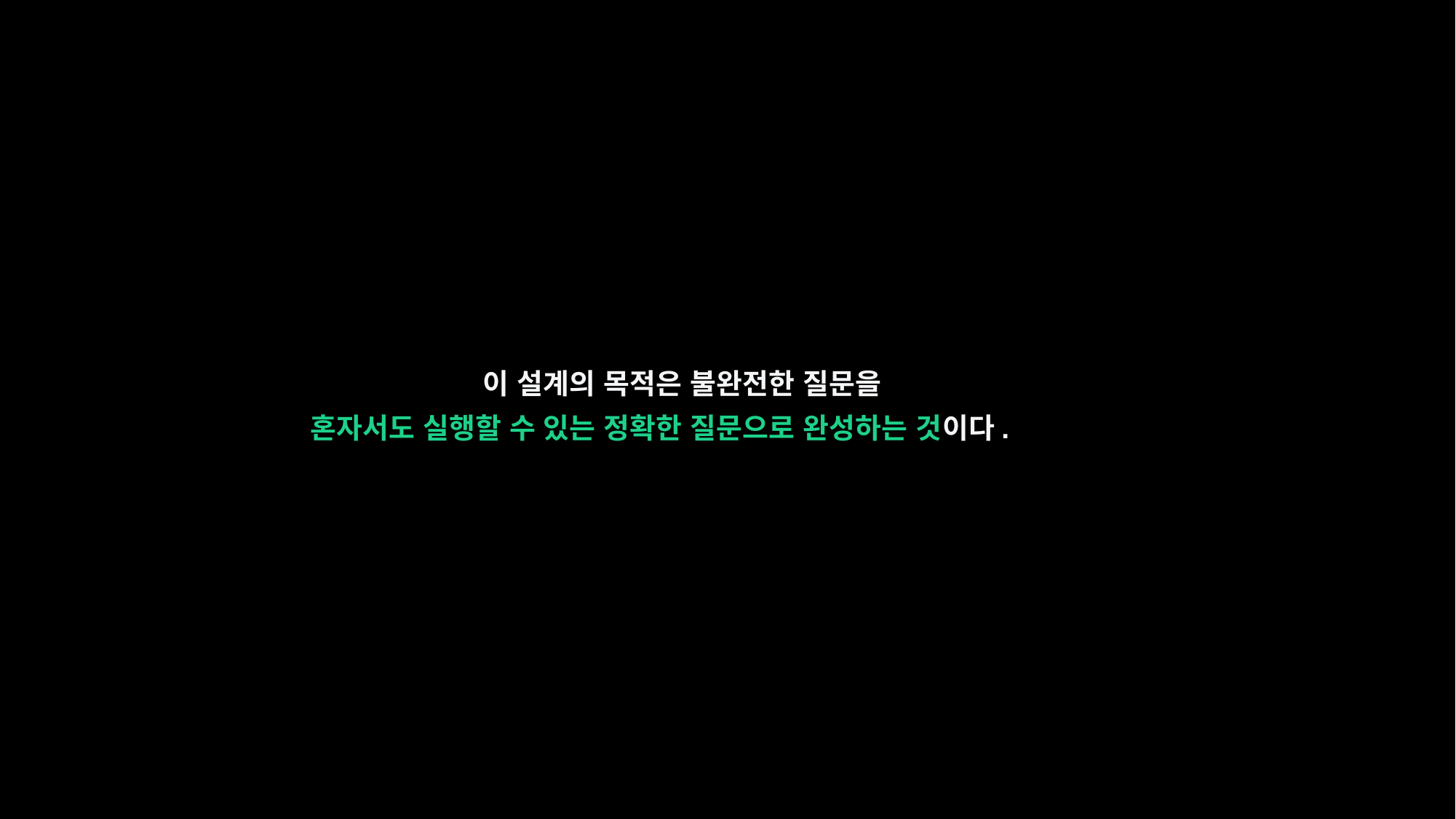

이 설계의 목적은 불완전한 질문을
혼자서도 실행할 수 있는 정확한 질문으로 완성하는 것이다.